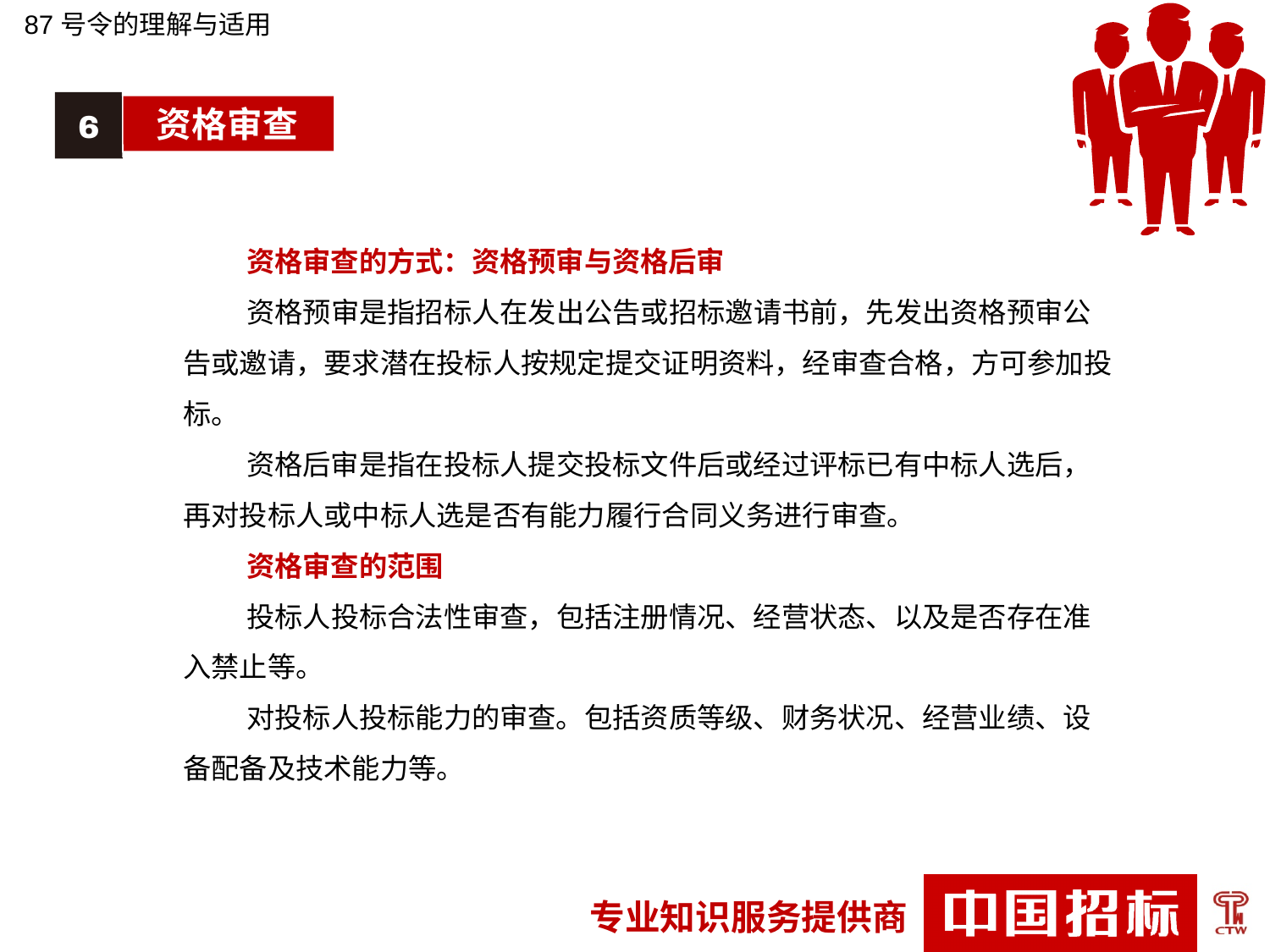

87号令的理解与适用

6
资格审查
资格审查的方式：资格预审与资格后审
资格预审是指招标人在发出公告或招标邀请书前，先发出资格预审公告或邀请，要求潜在投标人按规定提交证明资料，经审查合格，方可参加投标。
资格后审是指在投标人提交投标文件后或经过评标已有中标人选后，再对投标人或中标人选是否有能力履行合同义务进行审查。
资格审查的范围
投标人投标合法性审查，包括注册情况、经营状态、以及是否存在准入禁止等。
对投标人投标能力的审查。包括资质等级、财务状况、经营业绩、设备配备及技术能力等。